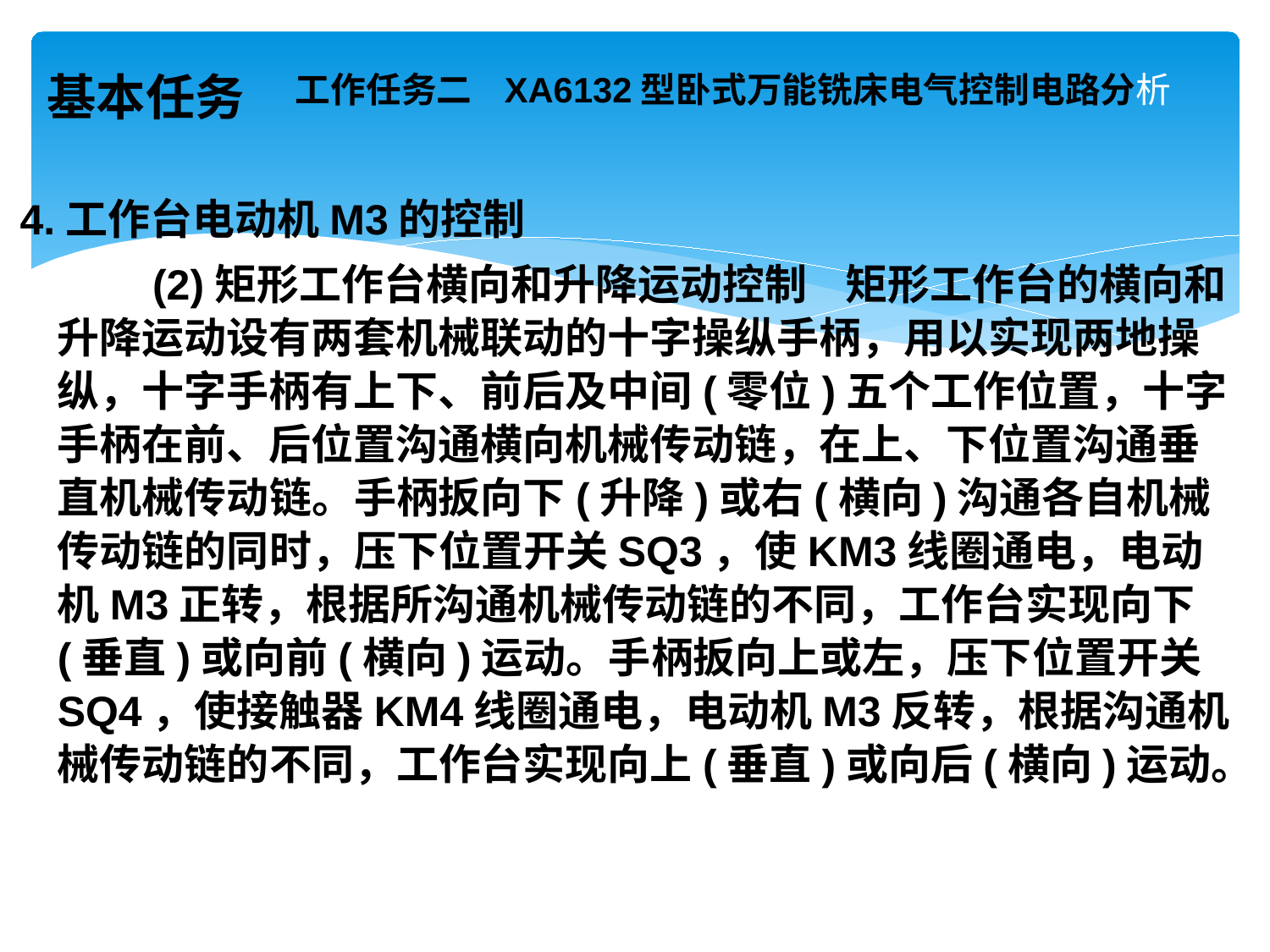

# 工作任务二   XA6132型卧式万能铣床电气控制电路分析
基本任务
4.工作台电动机M3的控制
        (2)矩形工作台横向和升降运动控制    矩形工作台的横向和升降运动设有两套机械联动的十字操纵手柄，用以实现两地操纵，十字手柄有上下、前后及中间(零位)五个工作位置，十字手柄在前、后位置沟通横向机械传动链，在上、下位置沟通垂直机械传动链。手柄扳向下(升降)或右(横向)沟通各自机械传动链的同时，压下位置开关SQ3，使KM3线圈通电，电动机M3正转，根据所沟通机械传动链的不同，工作台实现向下(垂直)或向前(横向)运动。手柄扳向上或左，压下位置开关SQ4，使接触器KM4线圈通电，电动机M3反转，根据沟通机械传动链的不同，工作台实现向上(垂直)或向后(横向)运动。